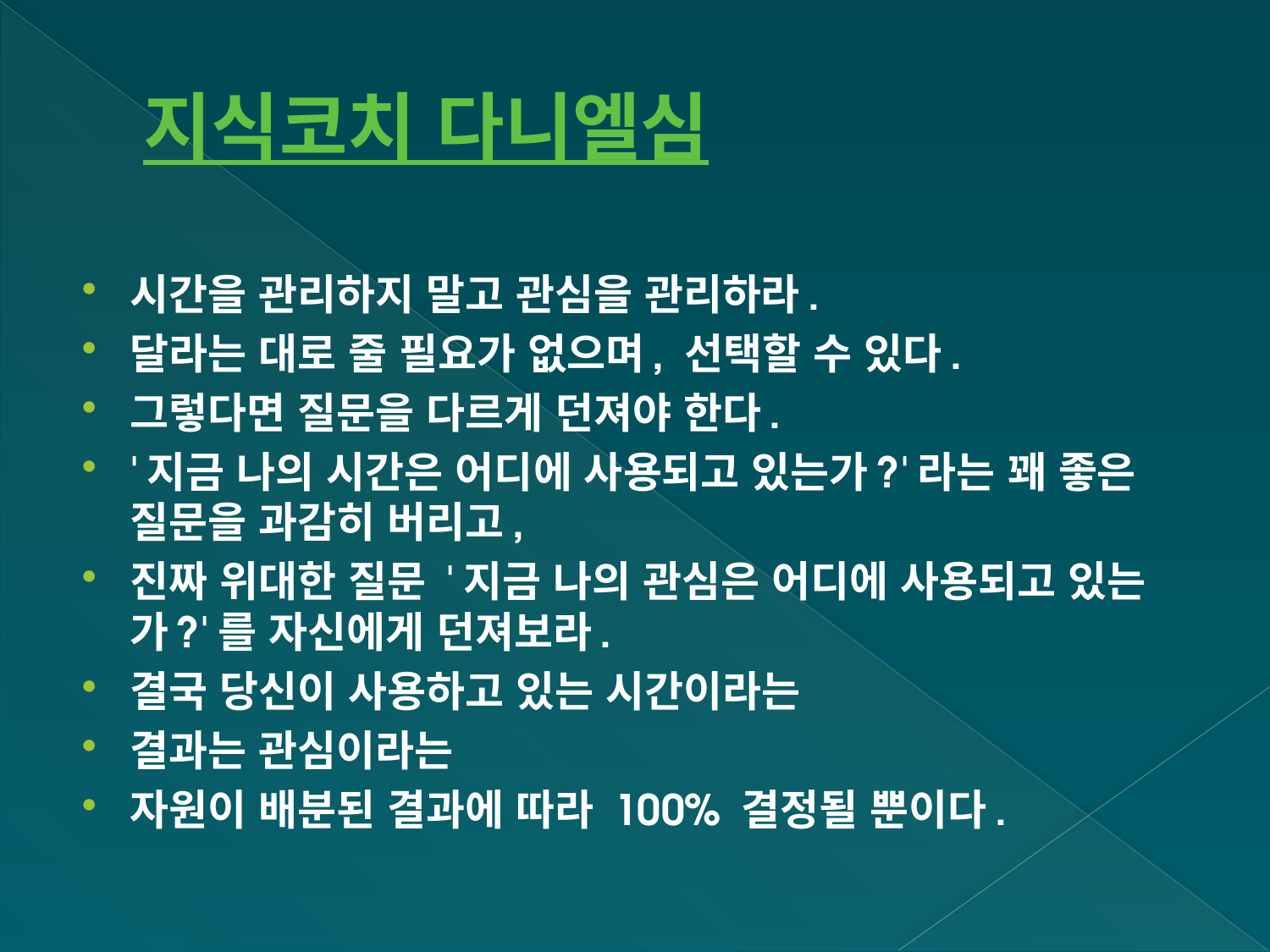

# 지식코치 다니엘심
시간을 관리하지 말고 관심을 관리하라.
달라는 대로 줄 필요가 없으며, 선택할 수 있다.
그렇다면 질문을 다르게 던져야 한다.
'지금 나의 시간은 어디에 사용되고 있는가?'라는 꽤 좋은 질문을 과감히 버리고,
진짜 위대한 질문 '지금 나의 관심은 어디에 사용되고 있는가?'를 자신에게 던져보라.
결국 당신이 사용하고 있는 시간이라는
결과는 관심이라는
자원이 배분된 결과에 따라 100% 결정될 뿐이다.